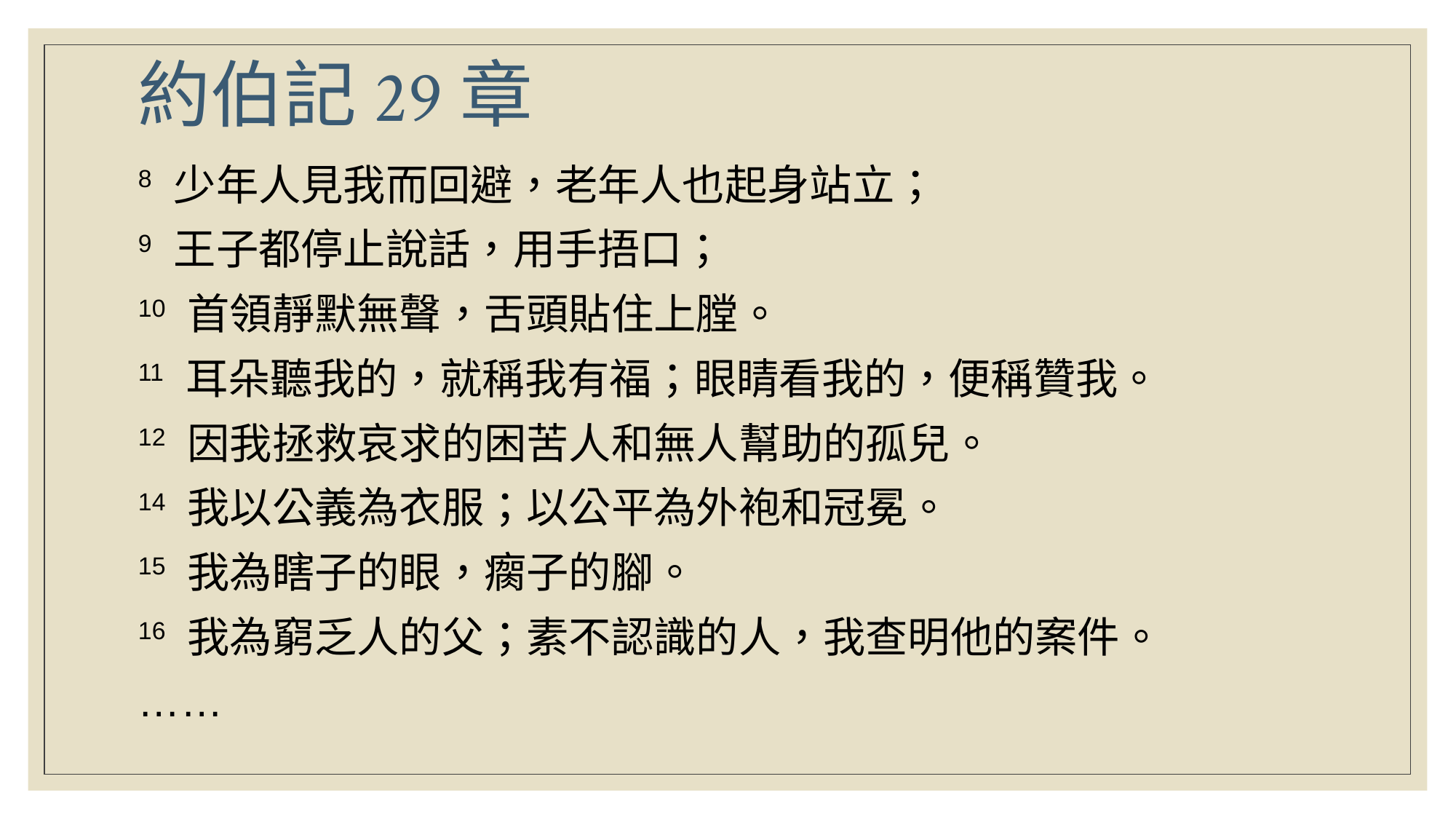

# 約伯記29章
8 少年人見我而回避，老年人也起身站立；
9 王子都停止說話，用手捂口；
10 首領靜默無聲，舌頭貼住上膛。
11 耳朵聽我的，就稱我有福；眼睛看我的，便稱贊我。
12 因我拯救哀求的困苦人和無人幫助的孤兒。
14 我以公義為衣服；以公平為外袍和冠冕。
15 我為瞎子的眼，瘸子的腳。
16 我為窮乏人的父；素不認識的人，我查明他的案件。
……